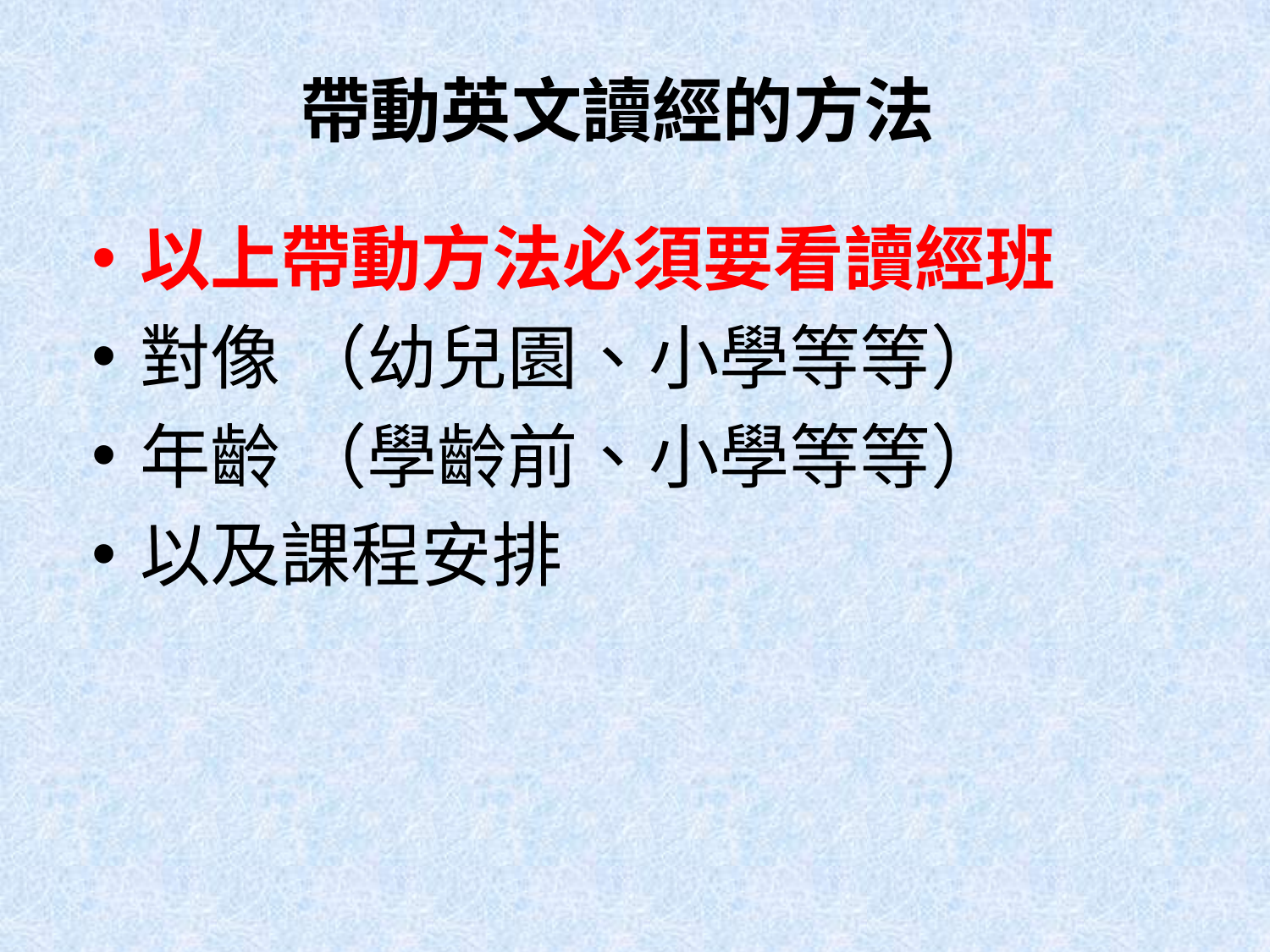

帶動英文讀經的方法
以上帶動方法必須要看讀經班
對像 （幼兒園、小學等等）
年齡 （學齡前、小學等等）
以及課程安排